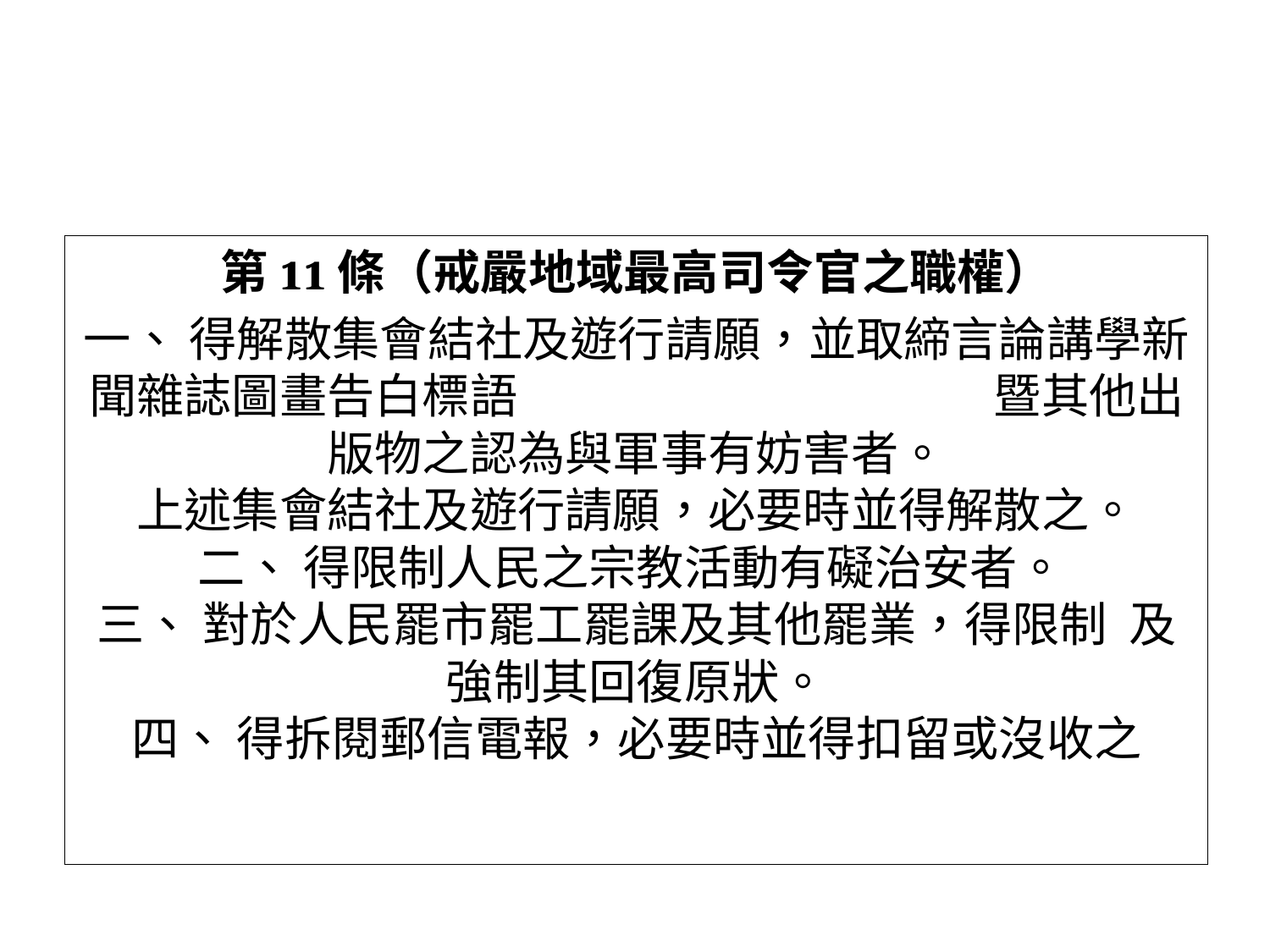

第11條（戒嚴地域最高司令官之職權）
一、 得解散集會結社及遊行請願，並取締言論講學新聞雜誌圖畫告白標語                                             暨其他出版物之認為與軍事有妨害者。
上述集會結社及遊行請願，必要時並得解散之。
二、 得限制人民之宗教活動有礙治安者。
三、 對於人民罷市罷工罷課及其他罷業，得限制  及強制其回復原狀。
四、 得拆閱郵信電報，必要時並得扣留或沒收之